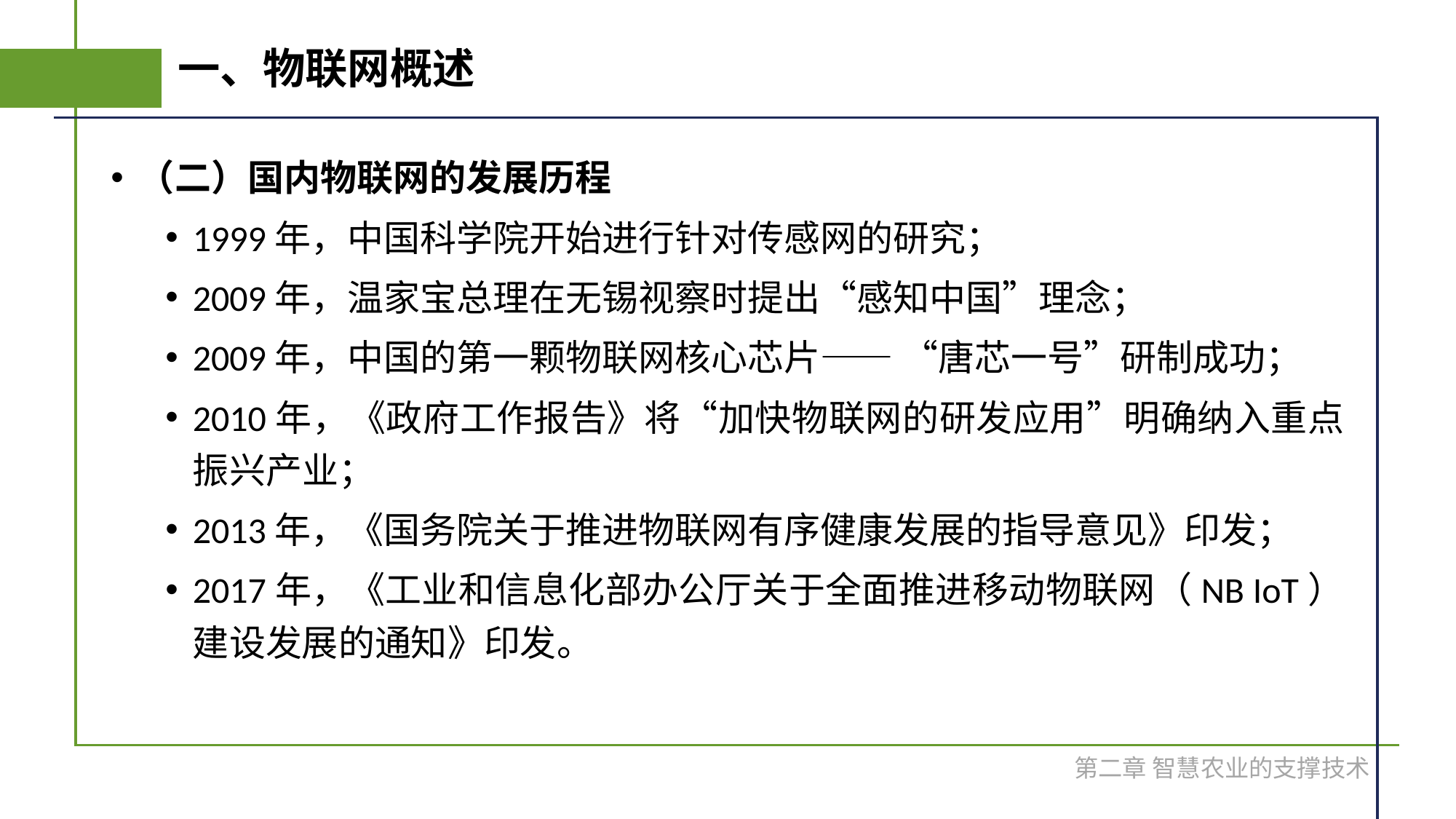

# 一、物联网概述
（二）国内物联网的发展历程
1999年，中国科学院开始进行针对传感网的研究；
2009年，温家宝总理在无锡视察时提出“感知中国”理念；
2009年，中国的第一颗物联网核心芯片—— “唐芯一号”研制成功；
2010年，《政府工作报告》将“加快物联网的研发应用”明确纳入重点振兴产业；
2013年，《国务院关于推进物联网有序健康发展的指导意见》印发；
2017年，《工业和信息化部办公厅关于全面推进移动物联网（NB IoT）建设发展的通知》印发。

第二章 智慧农业的支撑技术